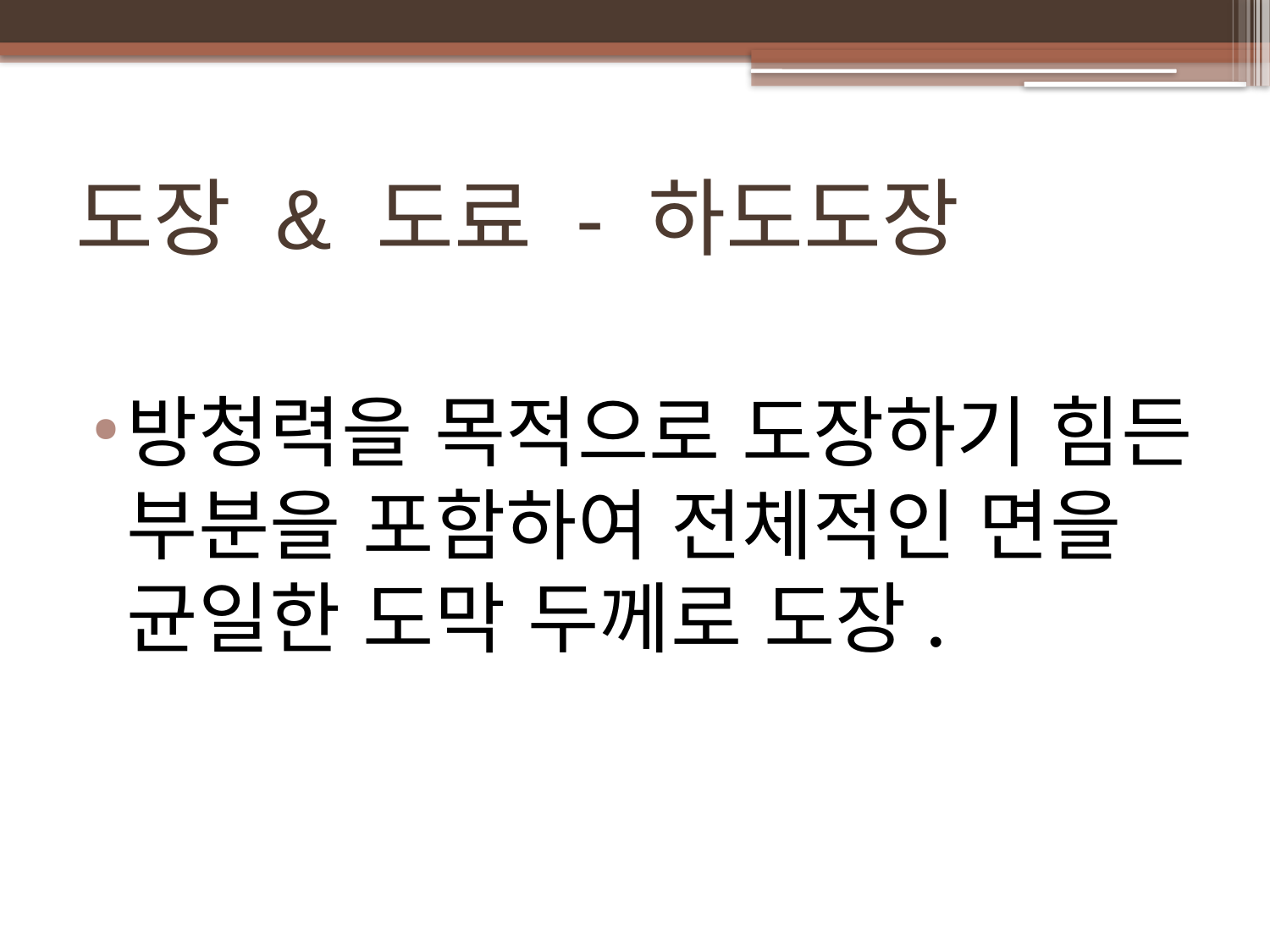

# 도장 & 도료 - 하도도장

방청력을 목적으로 도장하기 힘든 부분을 포함하여 전체적인 면을 균일한 도막 두께로 도장.